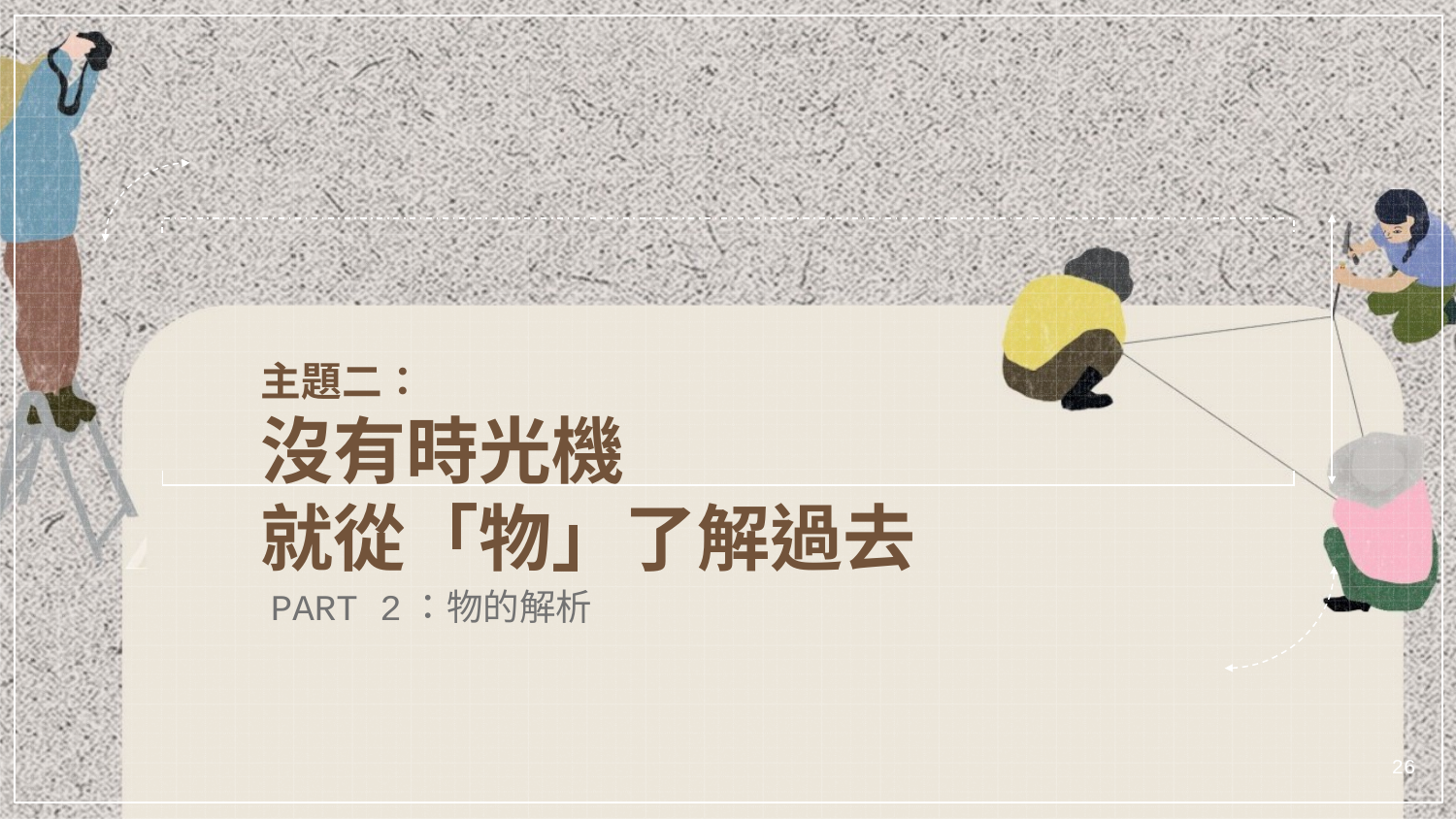

# 主題二： 沒有時光機
就從「物」了解過去
PART 2：物的解析
26